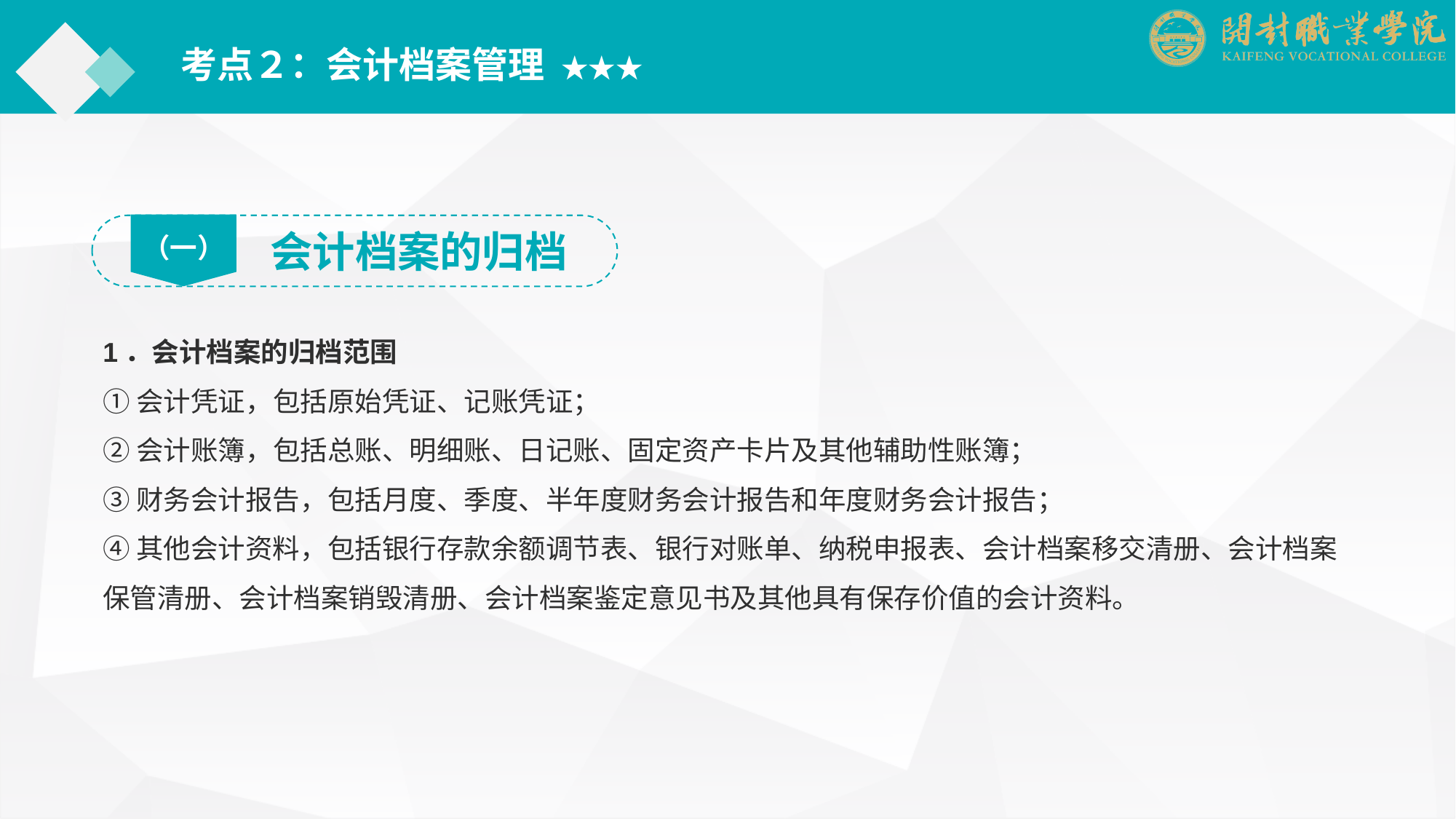

考点２：会计档案管理  ★★★
（一）

会计档案的归档
1．会计档案的归档范围
① 会计凭证，包括原始凭证、记账凭证；
② 会计账簿，包括总账、明细账、日记账、固定资产卡片及其他辅助性账簿；
③ 财务会计报告，包括月度、季度、半年度财务会计报告和年度财务会计报告；
④ 其他会计资料，包括银行存款余额调节表、银行对账单、纳税申报表、会计档案移交清册、会计档案保管清册、会计档案销毁清册、会计档案鉴定意见书及其他具有保存价值的会计资料。